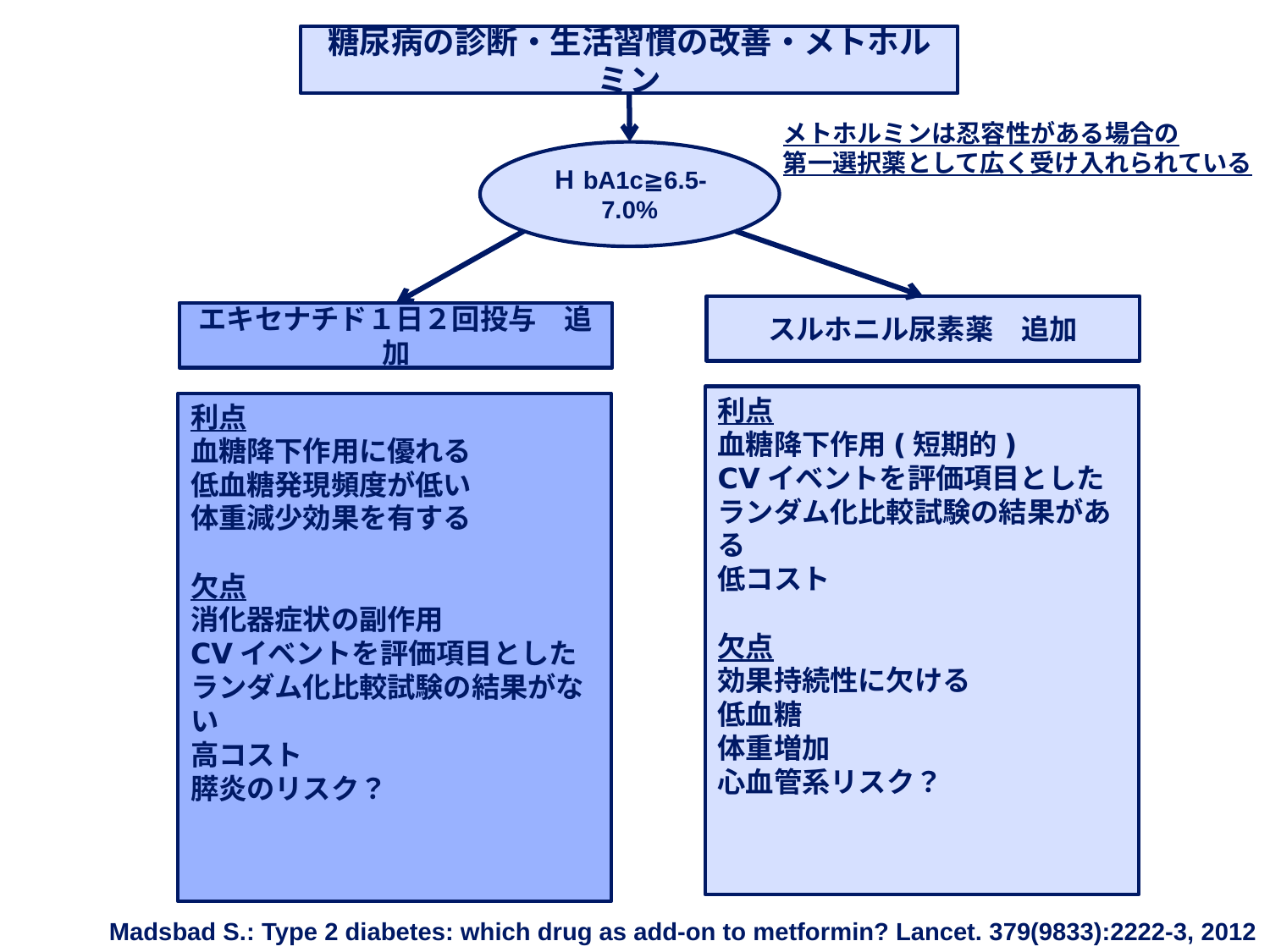

糖尿病の診断・生活習慣の改善・メトホルミン
メトホルミンは忍容性がある場合の
第一選択薬として広く受け入れられている
ＨbA1c≧6.5-7.0%
スルホニル尿素薬　追加
エキセナチド１日２回投与　追加
利点
血糖降下作用(短期的)
CVイベントを評価項目としたランダム化比較試験の結果がある
低コスト

欠点
効果持続性に欠ける
低血糖
体重増加
心血管系リスク？
利点
血糖降下作用に優れる
低血糖発現頻度が低い
体重減少効果を有する

欠点
消化器症状の副作用
CVイベントを評価項目としたランダム化比較試験の結果がない
高コスト
膵炎のリスク？
Madsbad S.: Type 2 diabetes: which drug as add-on to metformin? Lancet. 379(9833):2222-3, 2012